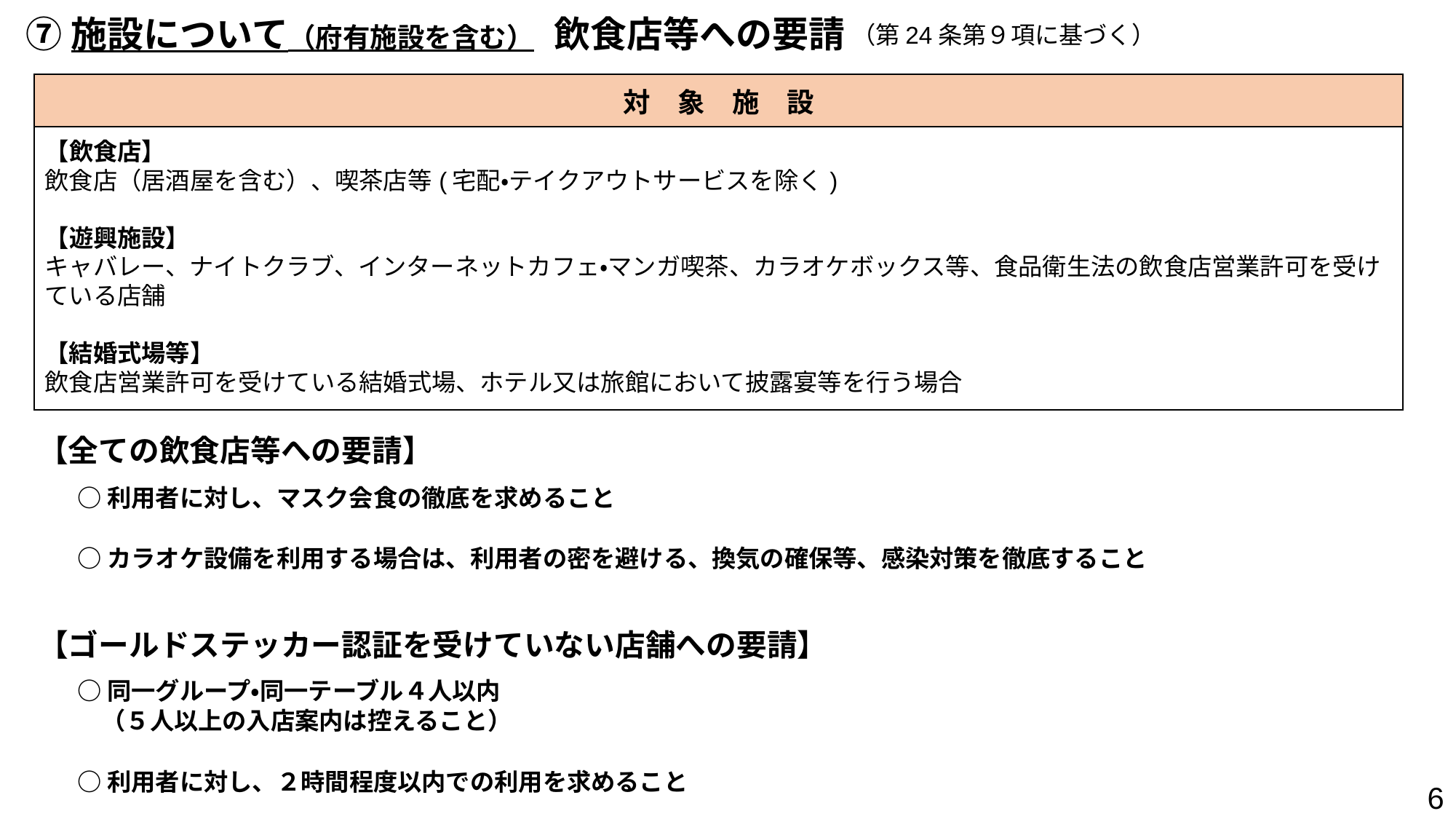

⑦施設について（府有施設を含む）

飲食店等への要請
（第24条第９項に基づく）
| 対　象　施　設 |
| --- |
| 【飲食店】 飲食店（居酒屋を含む）、喫茶店等(宅配・テイクアウトサービスを除く) 【遊興施設】 キャバレー、ナイトクラブ、インターネットカフェ・マンガ喫茶、カラオケボックス等、食品衛生法の飲食店営業許可を受けている店舗 【結婚式場等】 飲食店営業許可を受けている結婚式場、ホテル又は旅館において披露宴等を行う場合 |
【全ての飲食店等への要請】
○利用者に対し、マスク会食の徹底を求めること

○カラオケ設備を利用する場合は、利用者の密を避ける、換気の確保等、感染対策を徹底すること

【ゴールドステッカー認証を受けていない店舗への要請】
○同一グループ・同一テーブル４人以内
　（５人以上の入店案内は控えること）

○利用者に対し、２時間程度以内での利用を求めること

6